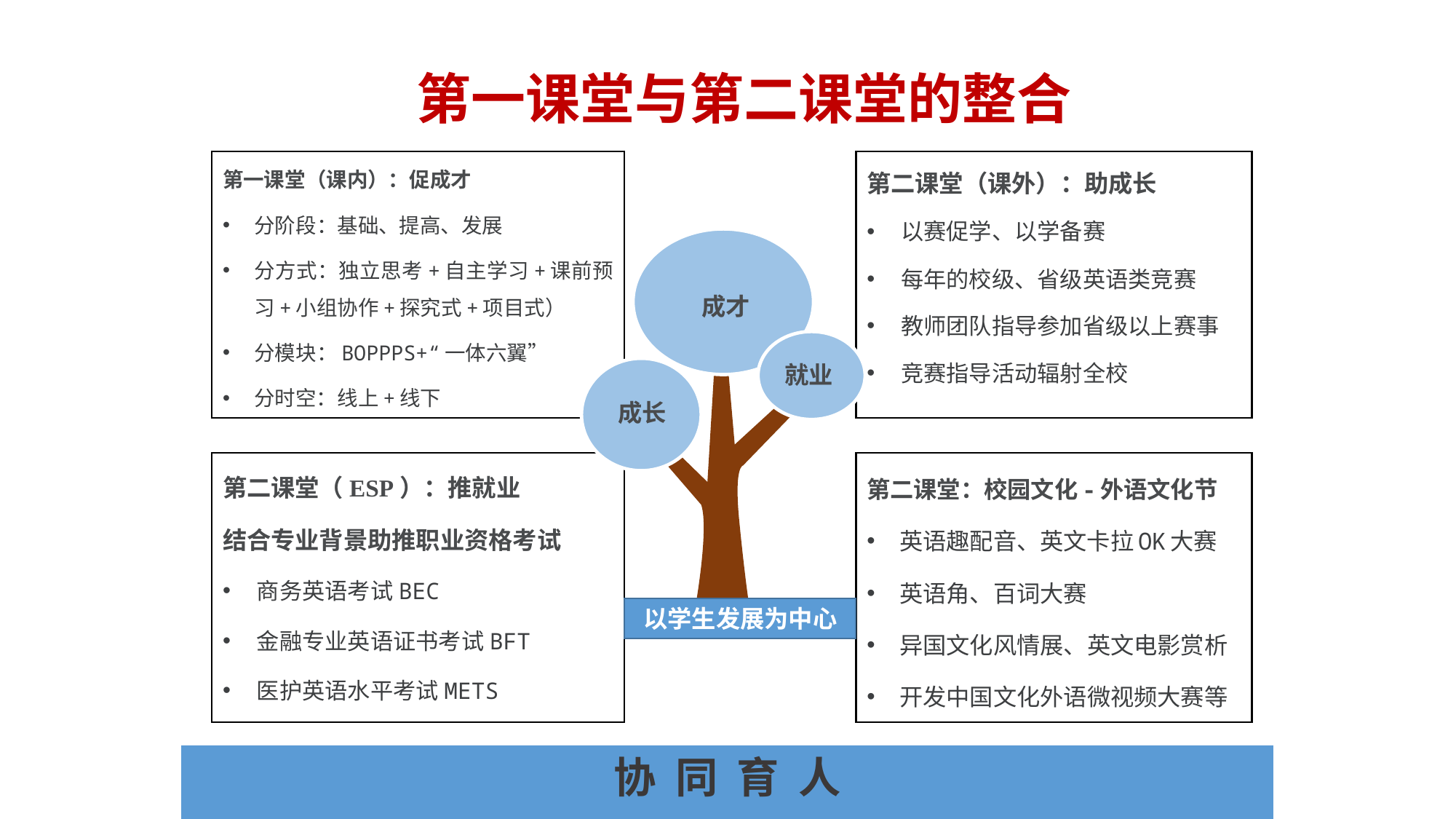

# 第一课堂与第二课堂的整合
第一课堂（课内）：促成才
分阶段：基础、提高、发展
分方式：独立思考+自主学习+课前预习+小组协作+探究式+项目式）
分模块：BOPPPS+“一体六翼”
分时空：线上+线下
第二课堂（课外）：助成长
以赛促学、以学备赛
每年的校级、省级英语类竞赛
教师团队指导参加省级以上赛事
竞赛指导活动辐射全校

    成才

就业

成长
第二课堂（ESP）：推就业
结合专业背景助推职业资格考试
商务英语考试BEC
金融专业英语证书考试BFT
医护英语水平考试METS
第二课堂：校园文化-外语文化节
英语趣配音、英文卡拉OK大赛
英语角、百词大赛
异国文化风情展、英文电影赏析
开发中国文化外语微视频大赛等
以学生发展为中心
协  同  育  人